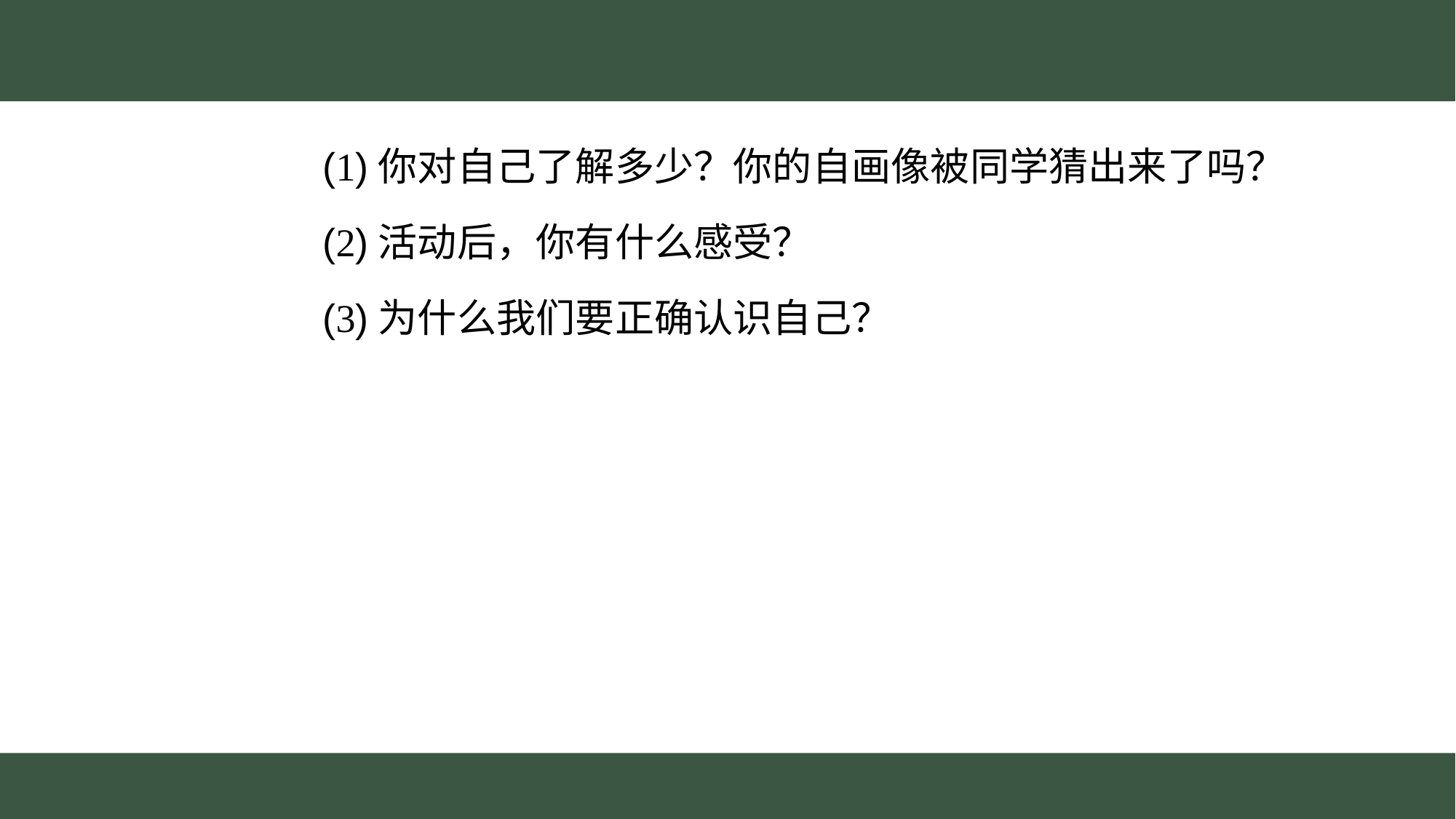

(1)你对自己了解多少？你的自画像被同学猜出来了吗？
　　(2)活动后，你有什么感受？
　　(3)为什么我们要正确认识自己？